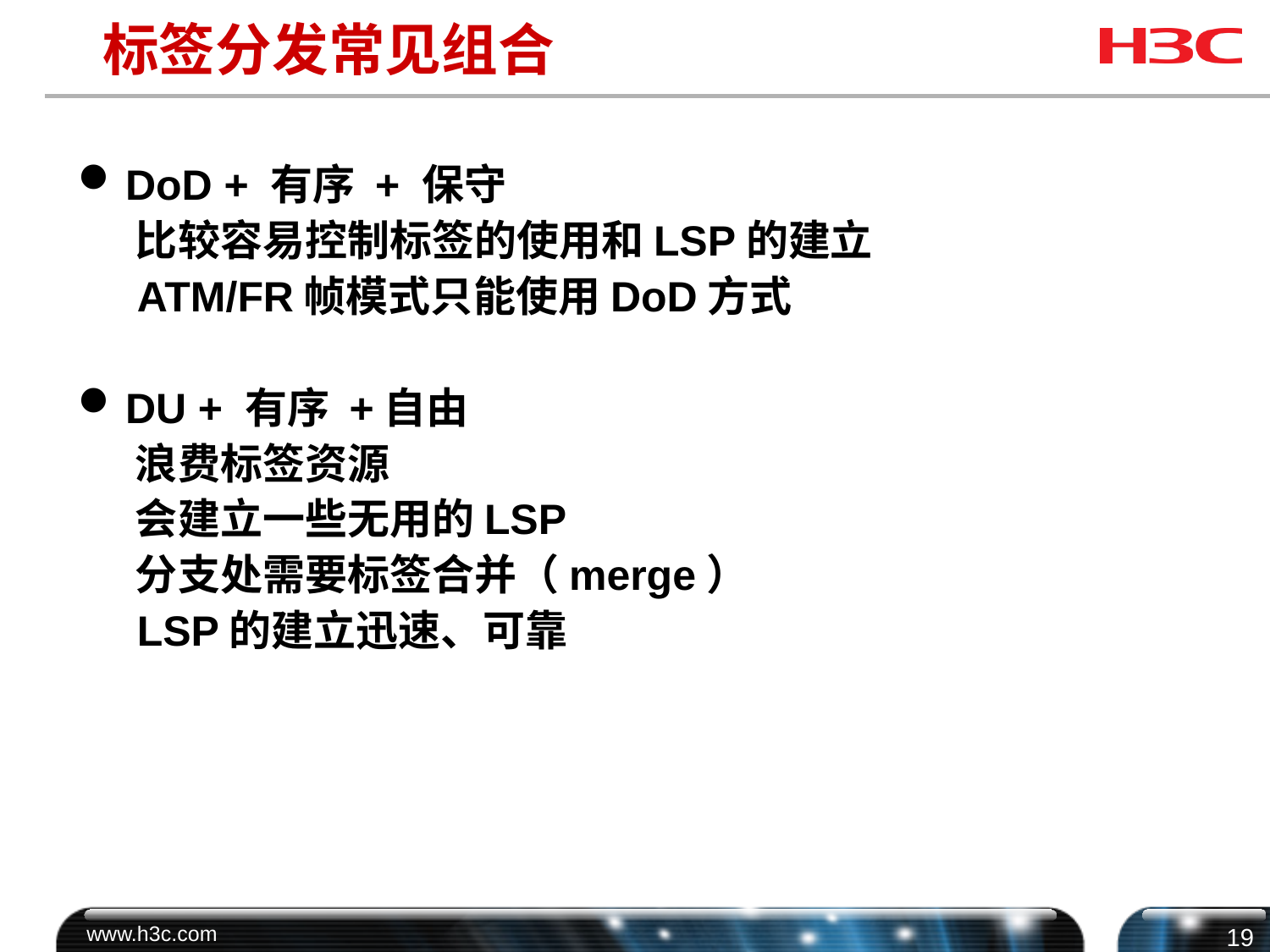

# 标签分发常见组合
DoD + 有序 + 保守
     比较容易控制标签的使用和LSP的建立
     ATM/FR帧模式只能使用DoD方式

DU + 有序 +自由
     浪费标签资源
     会建立一些无用的LSP
     分支处需要标签合并（merge）
     LSP的建立迅速、可靠